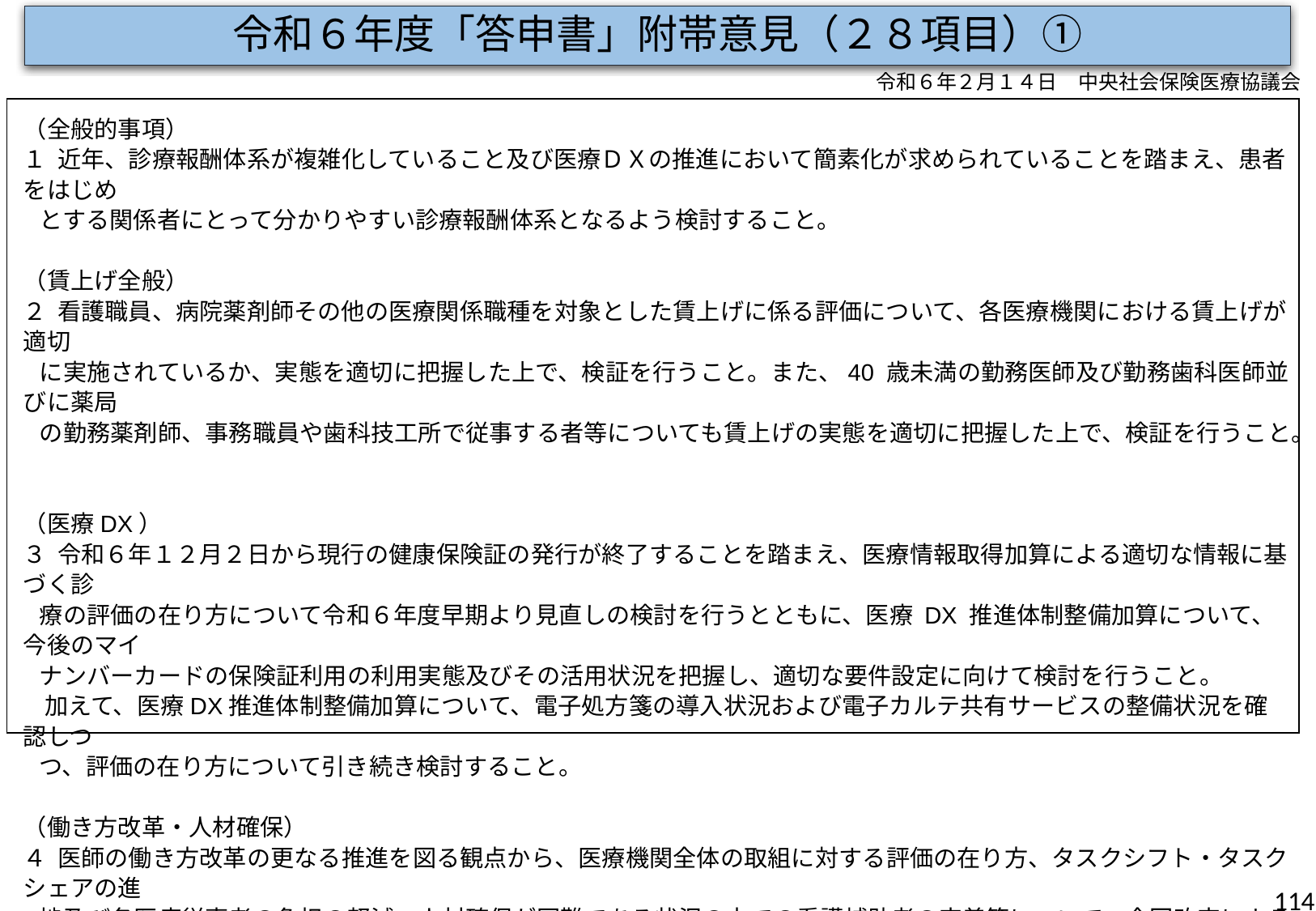

令和６年度「答申書」附帯意見（２８項目）①
令和６年２月１４日　中央社会保険医療協議会

（全般的事項）
１  近年、診療報酬体系が複雑化していること及び医療ＤＸの推進において簡素化が求められていることを踏まえ、患者をはじめ
  とする関係者にとって分かりやすい診療報酬体系となるよう検討すること。

（賃上げ全般）
２  看護職員、病院薬剤師その他の医療関係職種を対象とした賃上げに係る評価について、各医療機関における賃上げが適切
  に実施されているか、実態を適切に把握した上で、検証を行うこと。また、40 歳未満の勤務医師及び勤務歯科医師並びに薬局
  の勤務薬剤師、事務職員や歯科技工所で従事する者等についても賃上げの実態を適切に把握した上で、検証を行うこと。

（医療DX）
３  令和６年１２月２日から現行の健康保険証の発行が終了することを踏まえ、医療情報取得加算による適切な情報に基づく診
  療の評価の在り方について令和６年度早期より見直しの検討を行うとともに、医療 DX 推進体制整備加算について、今後のマイ
  ナンバーカードの保険証利用の利用実態及びその活用状況を把握し、適切な要件設定に向けて検討を行うこと。
   加えて、医療DX推進体制整備加算について、電子処方箋の導入状況および電子カルテ共有サービスの整備状況を確認しつ
  つ、評価の在り方について引き続き検討すること。

（働き方改革・人材確保）
４  医師の働き方改革の更なる推進を図る観点から、医療機関全体の取組に対する評価の在り方、タスクシフト・タスクシェアの進
  捗及び各医療従事者の負担の軽減、人材確保が困難である状況の中での看護補助者の定着等について、今回改定による影
  響の調査・検証を行うとともに、実効性のある取り組みに繋がる評価の在り方等について引き続き検討すること。

114